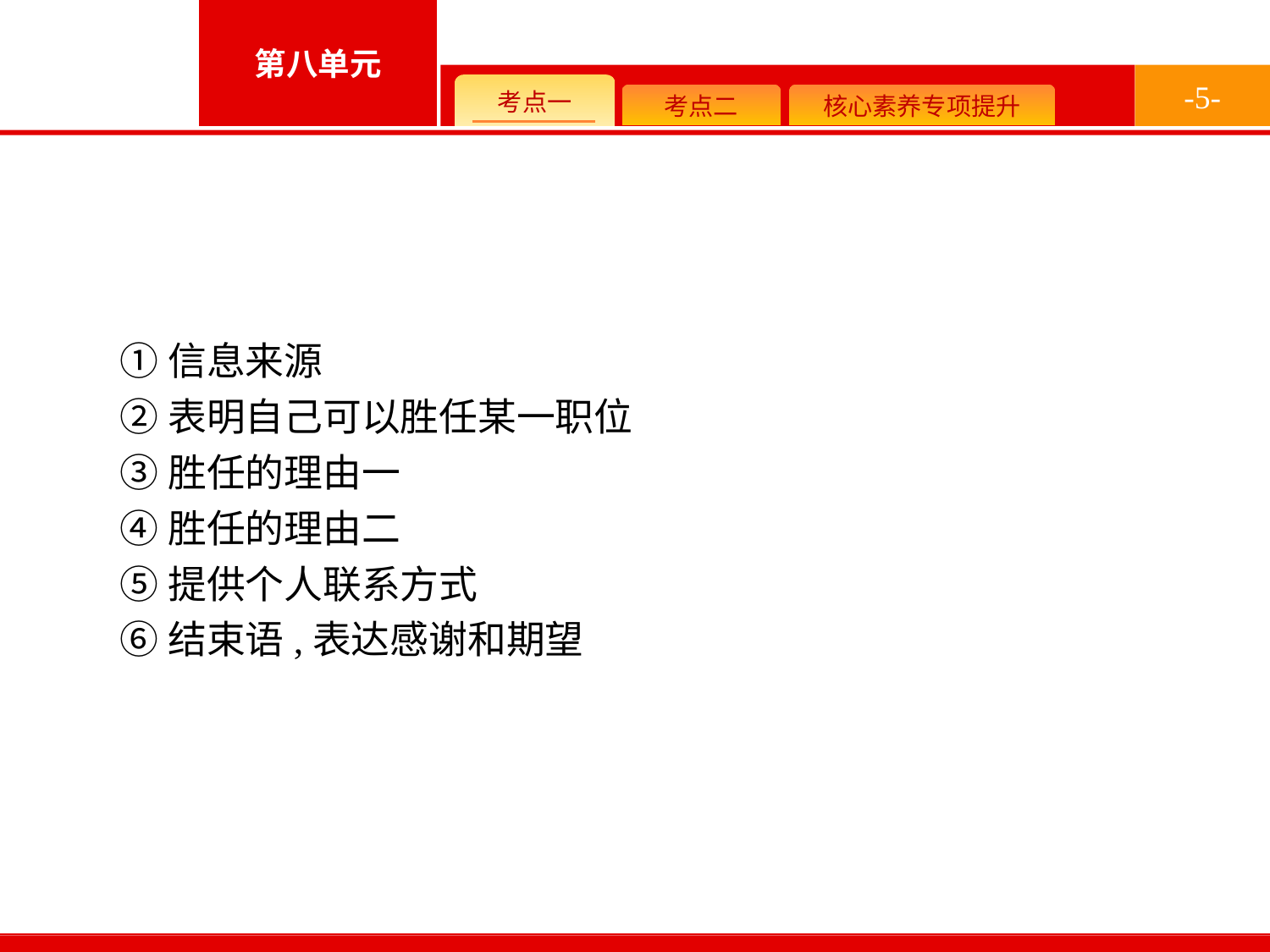

-5-
①信息来源
②表明自己可以胜任某一职位
③胜任的理由一
④胜任的理由二
⑤提供个人联系方式
⑥结束语,表达感谢和期望